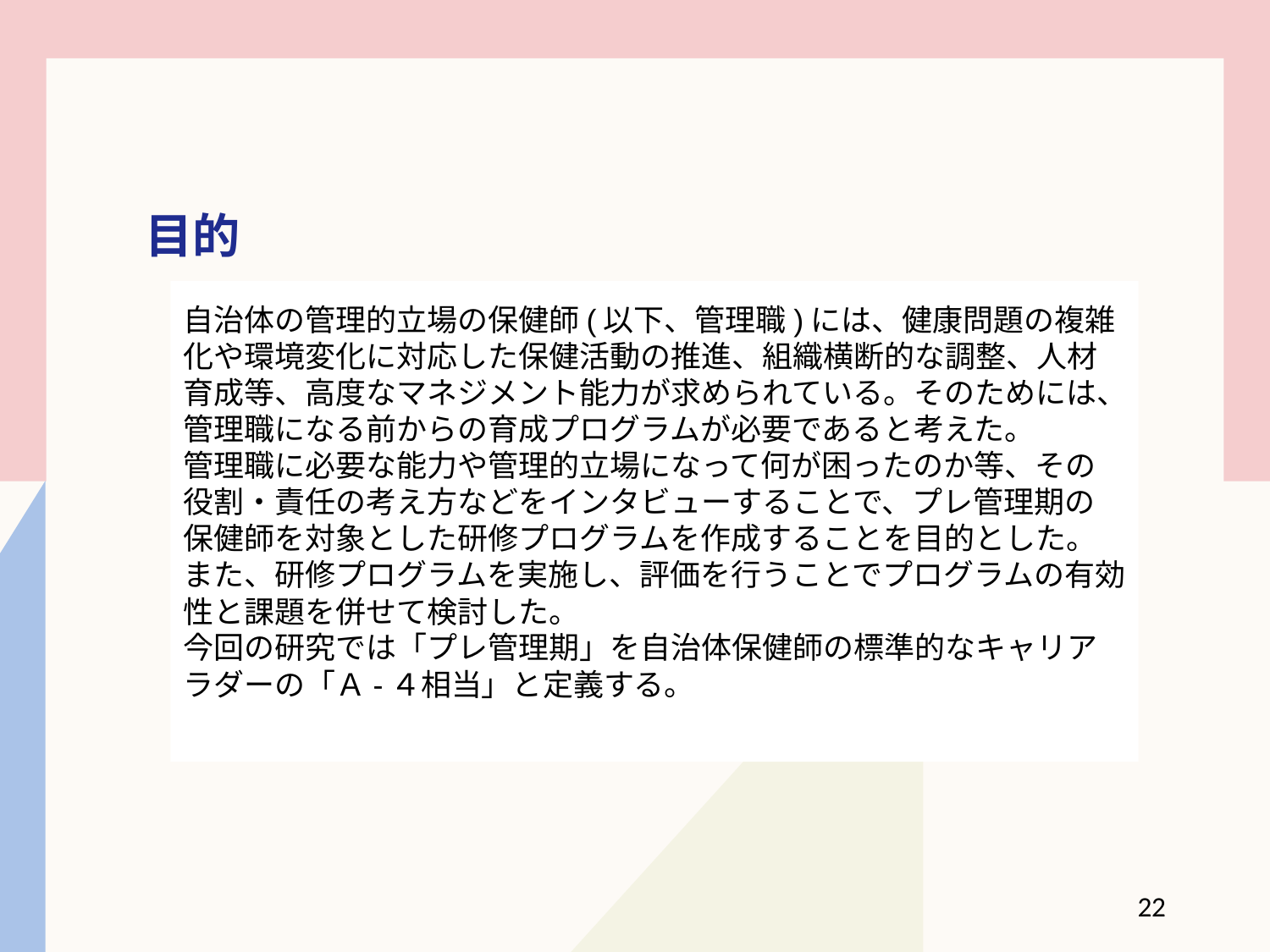

# 目的

自治体の管理的立場の保健師(以下、管理職)には、健康問題の複雑化や環境変化に対応した保健活動の推進、組織横断的な調整、人材育成等、高度なマネジメント能力が求められている。そのためには、管理職になる前からの育成プログラムが必要であると考えた。
管理職に必要な能力や管理的立場になって何が困ったのか等、その役割・責任の考え方などをインタビューすることで、プレ管理期の保健師を対象とした研修プログラムを作成することを目的とした。
また、研修プログラムを実施し、評価を行うことでプログラムの有効性と課題を併せて検討した。
今回の研究では「プレ管理期」を自治体保健師の標準的なキャリアラダーの「Ａ-４相当」と定義する。
22